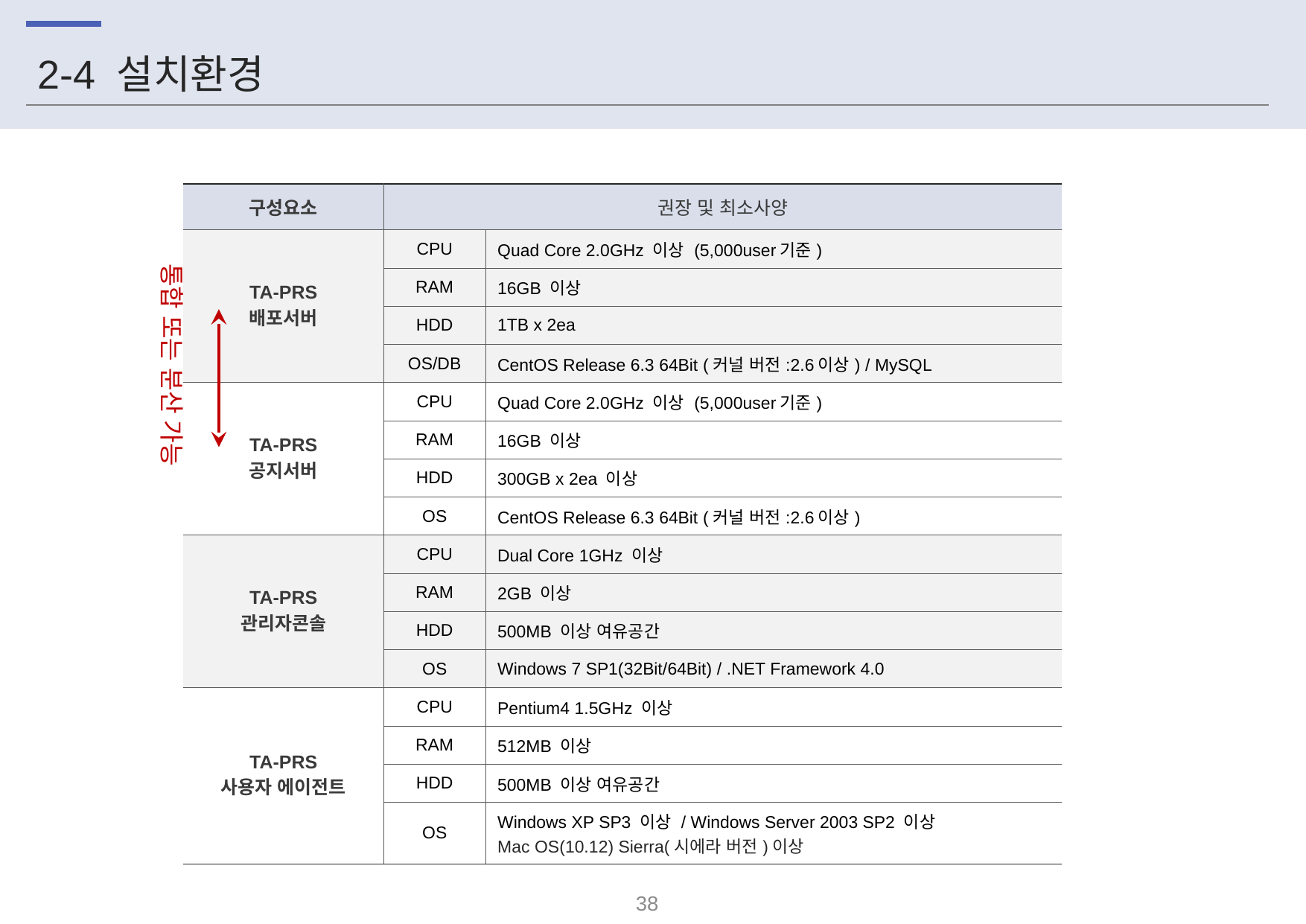

# 2-4 설치환경
| 구성요소 | 권장 및 최소사양 |  |
| --- | --- | --- |
| TA-PRS 배포서버 | CPU | Quad Core 2.0GHz 이상 (5,000user기준) |
|  | RAM | 16GB 이상 |
|  | HDD | 1TB x 2ea |
|  | OS/DB | CentOS Release 6.3 64Bit (커널 버전:2.6이상) / MySQL |
| TA-PRS 공지서버 | CPU | Quad Core 2.0GHz 이상 (5,000user기준) |
|  | RAM | 16GB 이상 |
|  | HDD | 300GB x 2ea 이상 |
|  | OS | CentOS Release 6.3 64Bit (커널 버전:2.6이상) |
| TA-PRS 관리자콘솔 | CPU | Dual Core 1GHz 이상 |
|  | RAM | 2GB 이상 |
|  | HDD | 500MB 이상 여유공간 |
|  | OS | Windows 7 SP1(32Bit/64Bit) / .NET Framework 4.0 |
| TA-PRS 사용자 에이전트 | CPU | Pentium4 1.5GHz 이상 |
|  | RAM | 512MB 이상 |
|  | HDD | 500MB 이상 여유공간 |
|  | OS | Windows XP SP3 이상 / Windows Server 2003 SP2 이상 Mac OS(10.12) Sierra(시에라 버전)이상 |
통합 또는 분산 가능
38